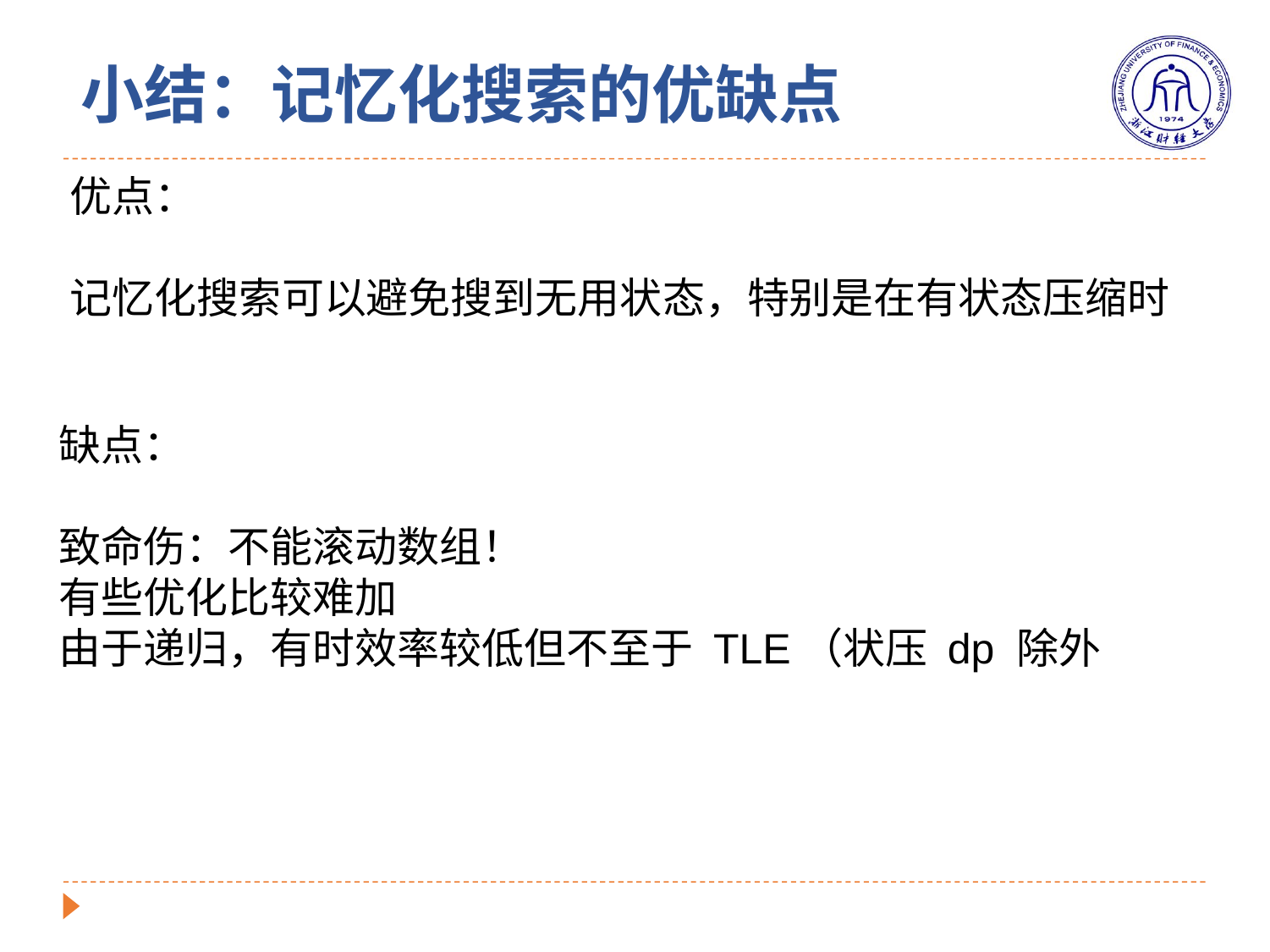

小结：记忆化搜索的优缺点
优点：

记忆化搜索可以避免搜到无用状态，特别是在有状态压缩时
缺点：

致命伤：不能滚动数组！
有些优化比较难加
由于递归，有时效率较低但不至于 TLE（状压 dp 除外